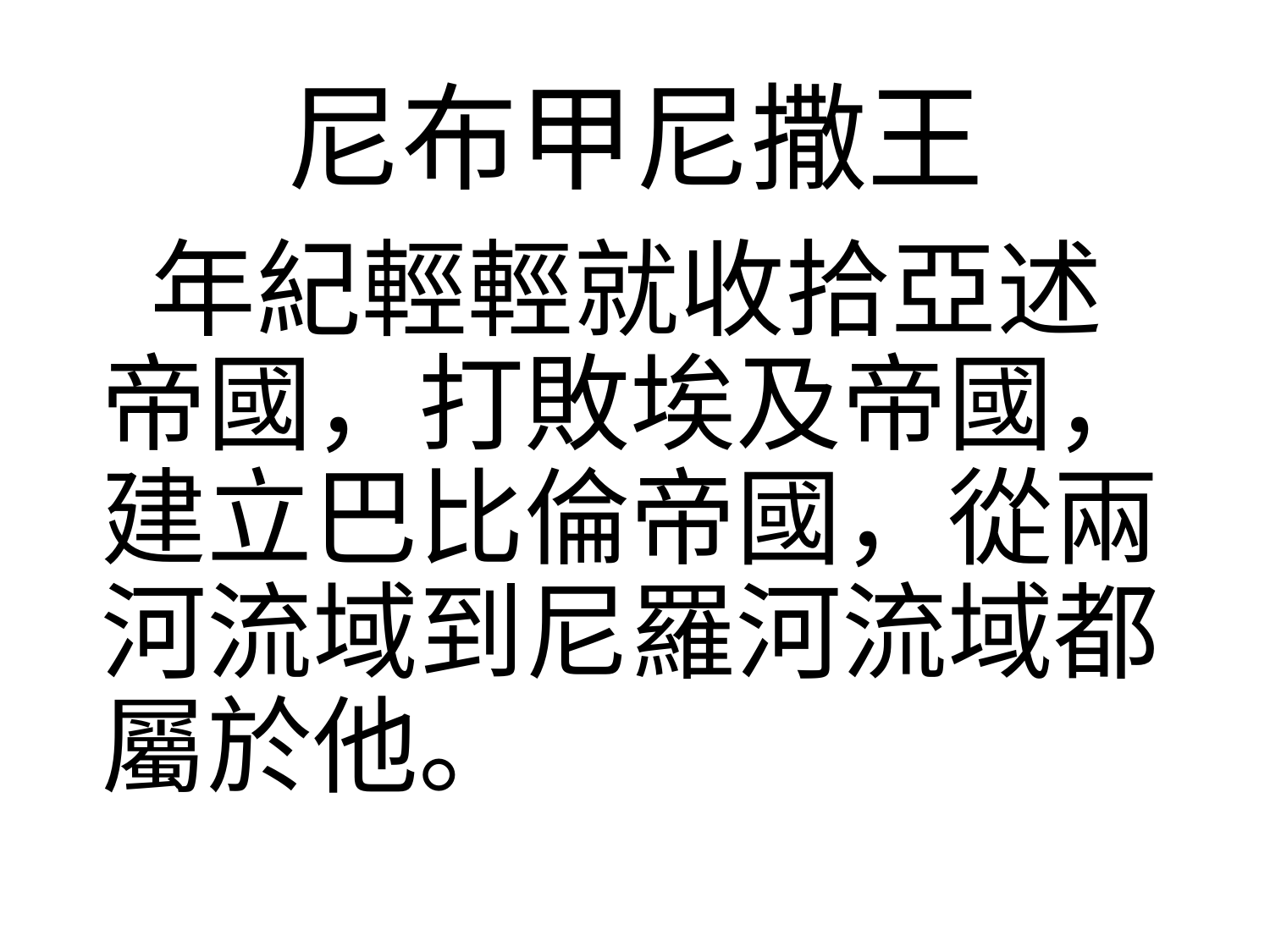

# 尼布甲尼撒王
 年紀輕輕就收拾亞述帝國，打敗埃及帝國，建立巴比倫帝國，從兩河流域到尼羅河流域都屬於他。